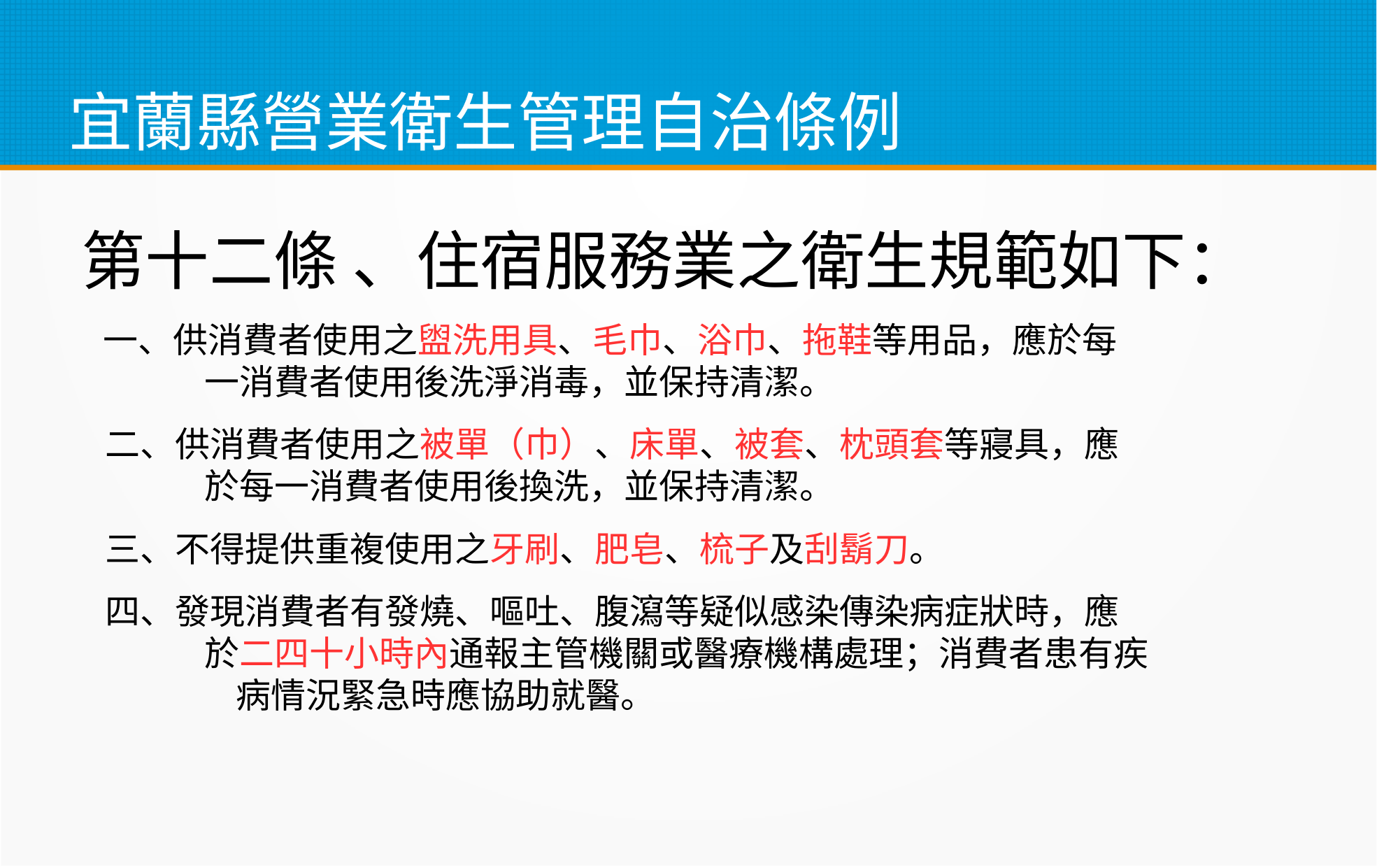

宜蘭縣營業衛生管理自治條例
第十二條 、住宿服務業之衛生規範如下：
  一、供消費者使用之盥洗用具、毛巾、浴巾、拖鞋等用品，應於每                                   一消費者使用後洗淨消毒，並保持清潔。
  二、供消費者使用之被單（巾）、床單、被套、枕頭套等寢具，應                                   於每一消費者使用後換洗，並保持清潔。
  三、不得提供重複使用之牙刷、肥皂、梳子及刮鬍刀。
  四、發現消費者有發燒、嘔吐、腹瀉等疑似感染傳染病症狀時，應                                   於二四十小時內通報主管機關或醫療機構處理；消費者患有疾                                   病情況緊急時應協助就醫。